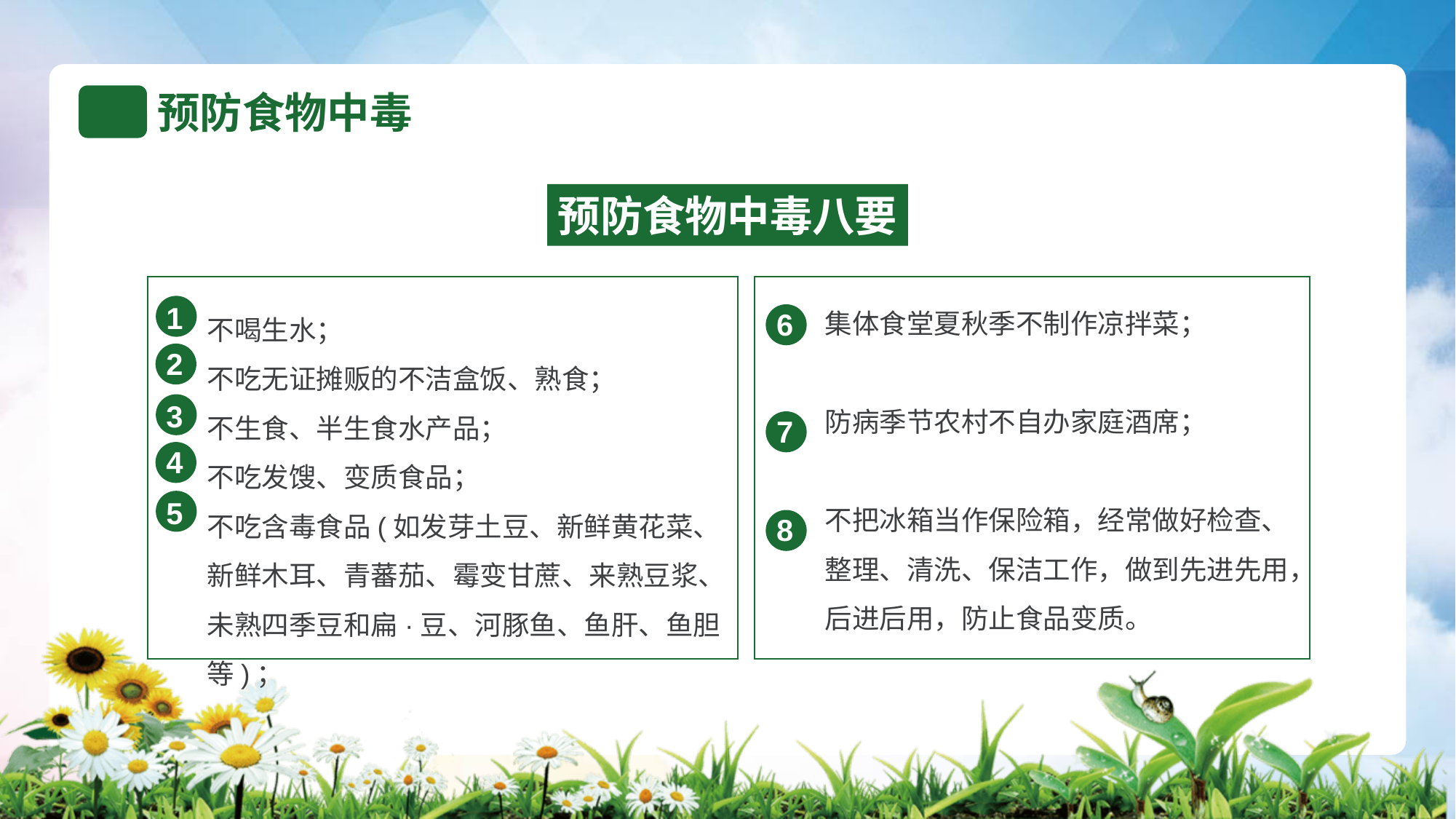

预防食物中毒八要

不喝生水；
不吃无证摊贩的不洁盒饭、熟食；
不生食、半生食水产品；
不吃发馊、变质食品；
不吃含毒食品(如发芽土豆、新鲜黄花菜、新鲜木耳、青蕃茄、霉变甘蔗、来熟豆浆、未熟四季豆和扁·豆、河豚鱼、鱼肝、鱼胆等)；
1

2

3

4

5

集体食堂夏秋季不制作凉拌菜；

防病季节农村不自办家庭酒席；

不把冰箱当作保险箱，经常做好检查、整理、清洗、保洁工作，做到先进先用，后进后用，防止食品变质。
6

7

8